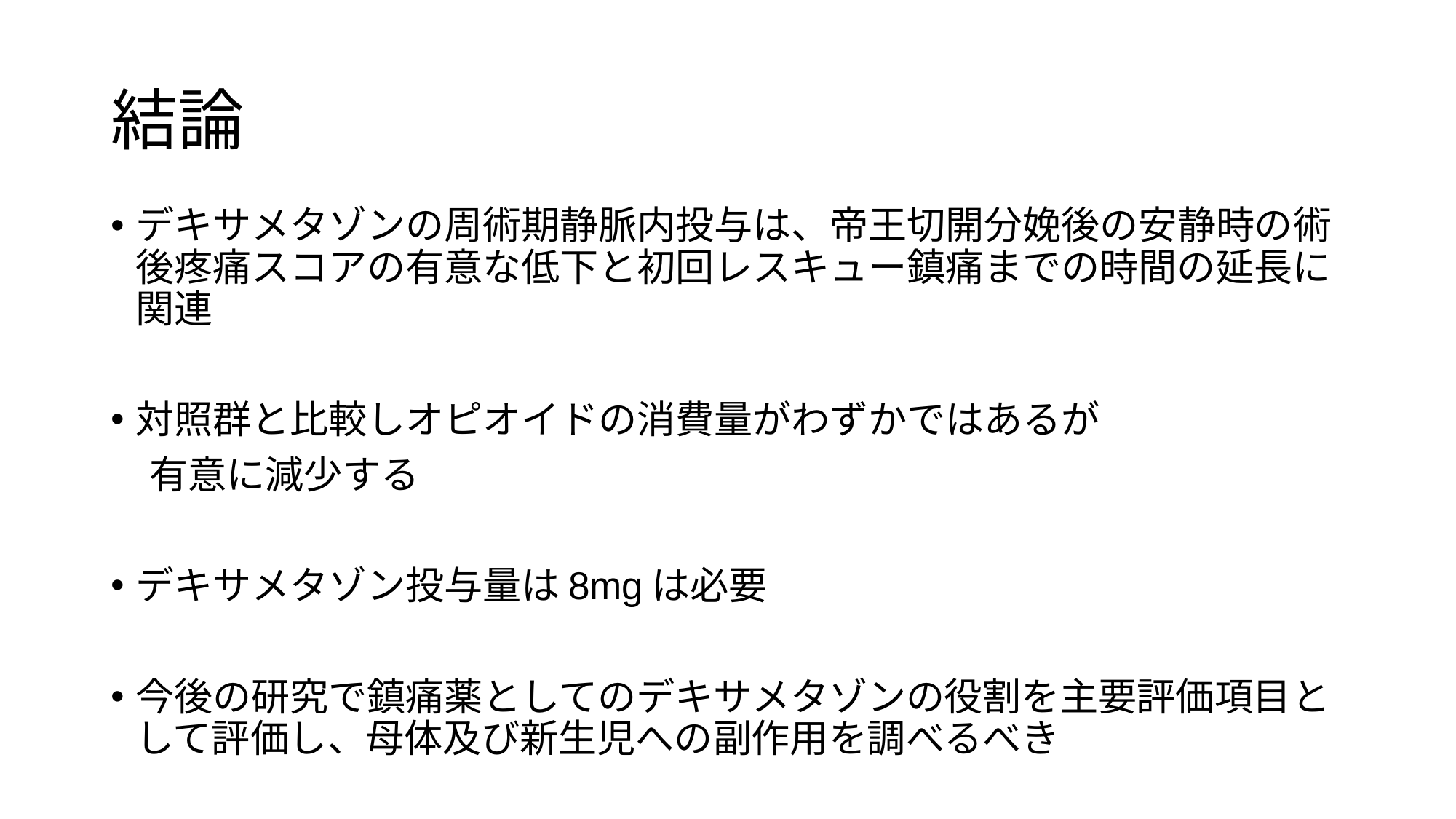

# 結論
デキサメタゾンの周術期静脈内投与は、帝王切開分娩後の安静時の術後疼痛スコアの有意な低下と初回レスキュー鎮痛までの時間の延長に関連

対照群と比較しオピオイドの消費量がわずかではあるが
　有意に減少する

デキサメタゾン投与量は8mgは必要

今後の研究で鎮痛薬としてのデキサメタゾンの役割を主要評価項目として評価し、母体及び新生児への副作用を調べるべき